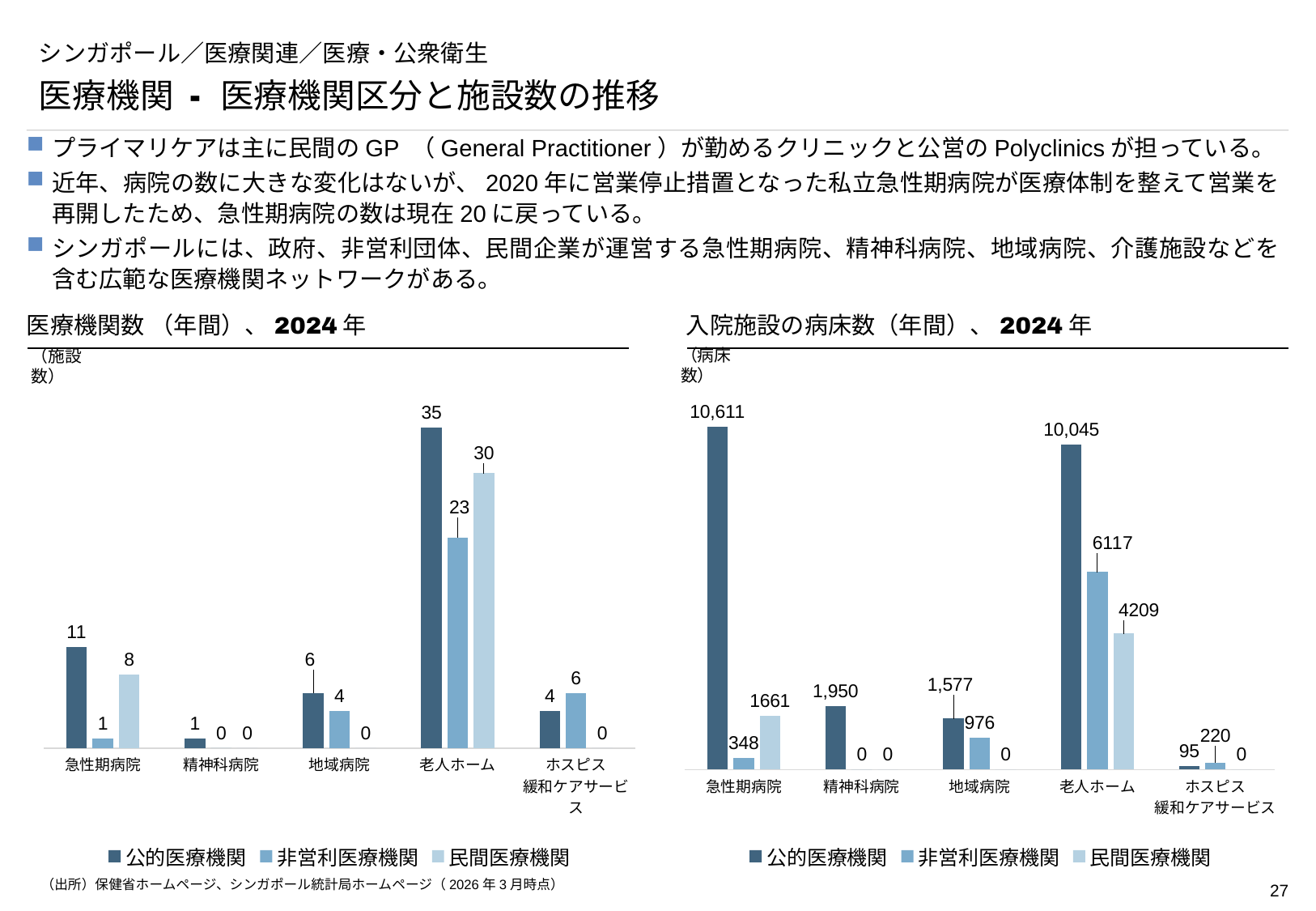

# シンガポール／医療関連／医療・公衆衛生
医療機関 - 医療機関区分と施設数の推移
プライマリケアは主に民間のGP （General Practitioner）が勤めるクリニックと公営のPolyclinicsが担っている。
近年、病院の数に大きな変化はないが、2020年に営業停止措置となった私立急性期病院が医療体制を整えて営業を再開したため、急性期病院の数は現在20に戻っている。
シンガポールには、政府、非営利団体、民間企業が運営する急性期病院、精神科病院、地域病院、介護施設などを含む広範な医療機関ネットワークがある。
医療機関数 （年間）、2024年
入院施設の病床数（年間）、2024年
（病床数）
（施設数）

### Chart

| Category | 公的医療機関 | 非営利医療機関 | 民間医療機関 |
|---|---|---|---|
| 急性期病院 | 11.0 | 1.0 | 8.0 |
| 精神科病院 | 1.0 | 0.0 | 0.0 |
| 地域病院 | 6.0 | 4.0 | 0.0 |
| 老人ホーム | 35.0 | 23.0 | 30.0 |
| ホスピス
緩和ケアサービス | 4.0 | 6.0 | 0.0 |

### Chart

| Category | 公的医療機関 | 非営利医療機関 | 民間医療機関 |
|---|---|---|---|
| 急性期病院 | 10611.0 | 348.0 | 1661.0 |
| 精神科病院 | 1950.0 | 0.0 | 0.0 |
| 地域病院 | 1577.0 | 976.0 | 0.0 |
| 老人ホーム | 10045.0 | 6117.0 | 4209.0 |
| ホスピス
緩和ケアサービス | 95.0 | 220.0 | 0.0 |
（出所）保健省ホームページ、シンガポール統計局ホームページ（2026年3月時点）